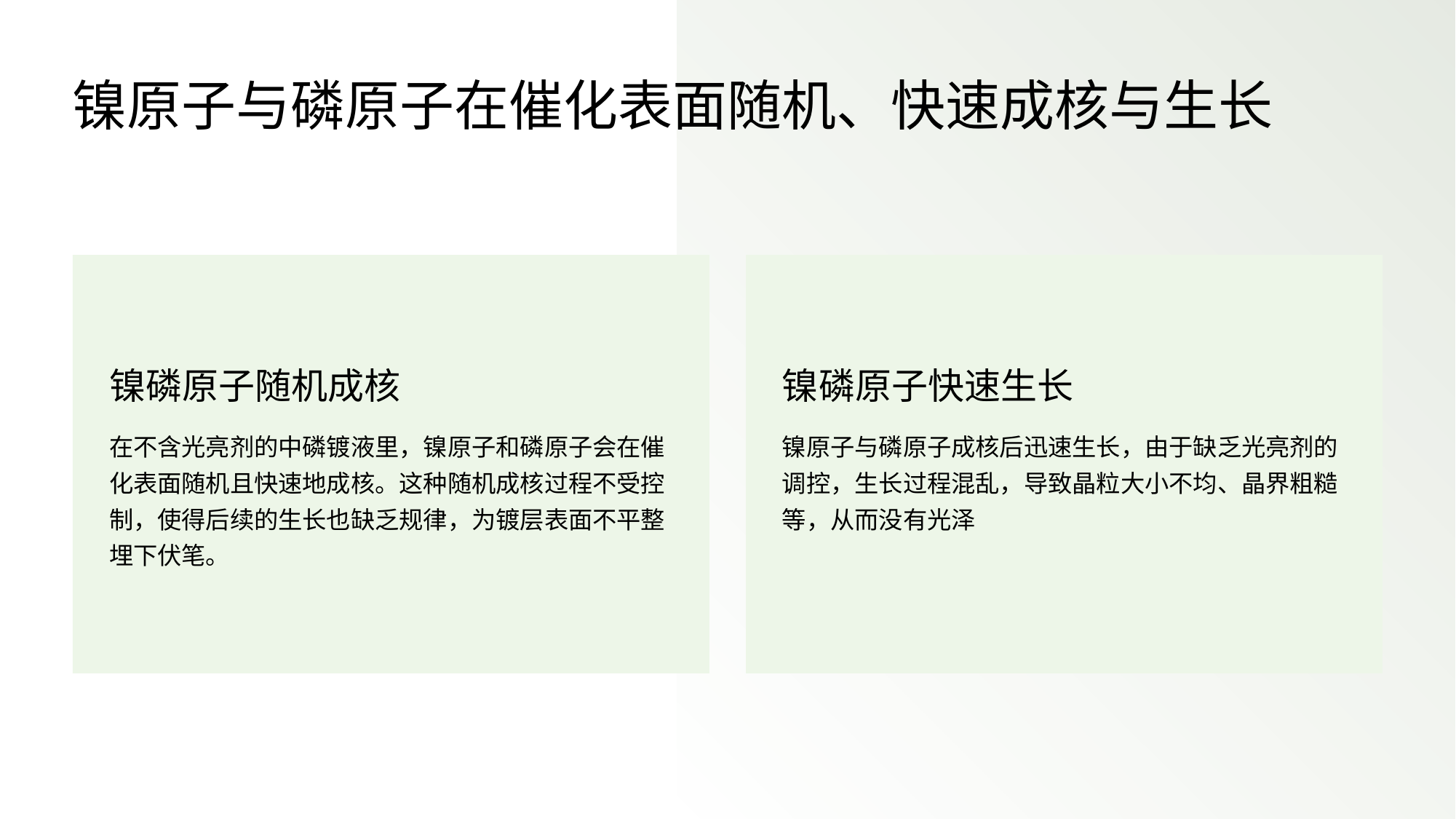

镍原子与磷原子在催化表面随机、快速成核与生长

镍磷原子随机成核
镍磷原子快速生长
在不含光亮剂的中磷镀液里，镍原子和磷原子会在催化表面随机且快速地成核。这种随机成核过程不受控制，使得后续的生长也缺乏规律，为镀层表面不平整埋下伏笔。
镍原子与磷原子成核后迅速生长，由于缺乏光亮剂的调控，生长过程混乱，导致晶粒大小不均、晶界粗糙等，从而没有光泽